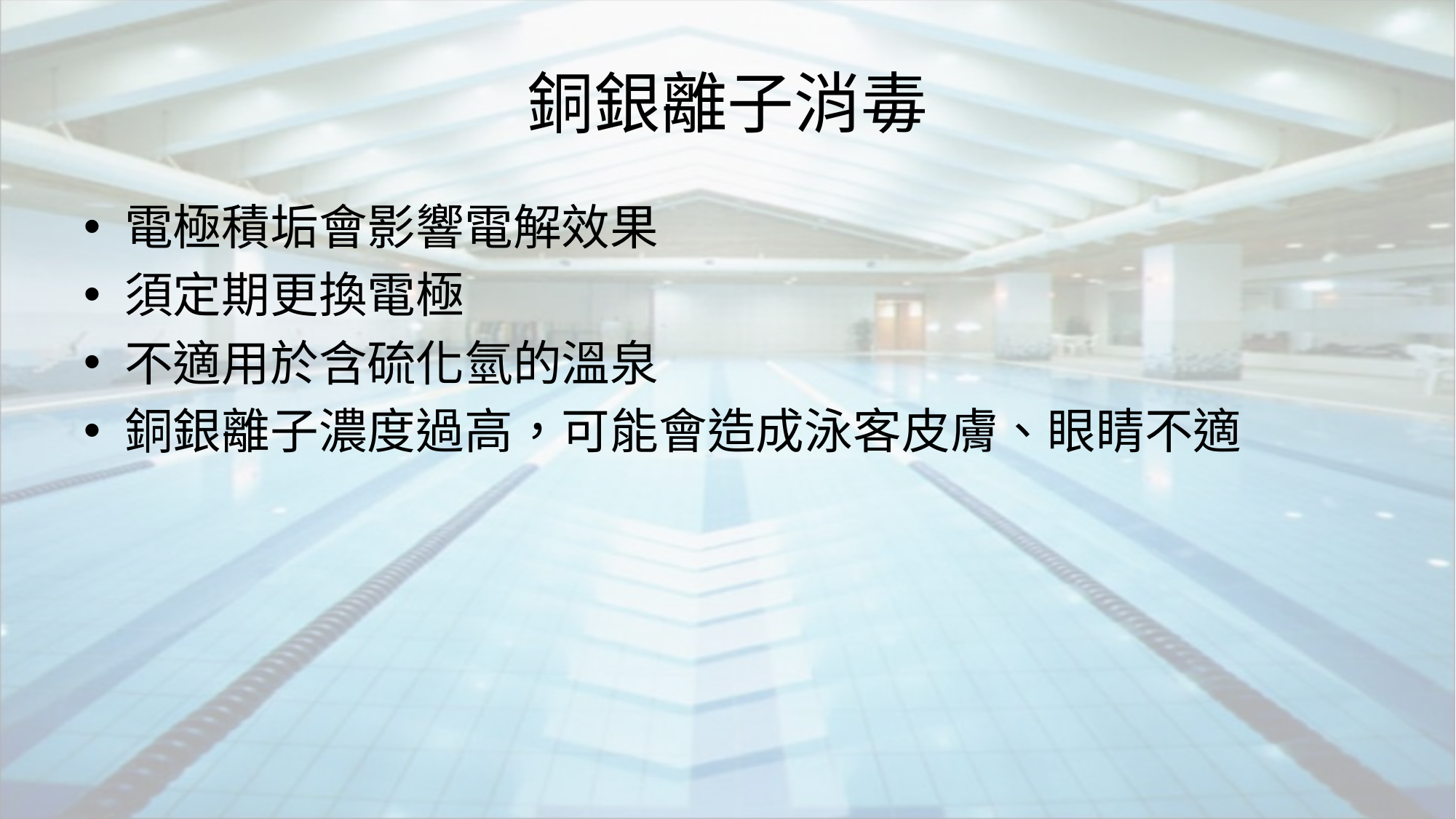

# 銅銀離子消毒
電極積垢會影響電解效果
須定期更換電極
不適用於含硫化氫的溫泉
銅銀離子濃度過高，可能會造成泳客皮膚、眼睛不適